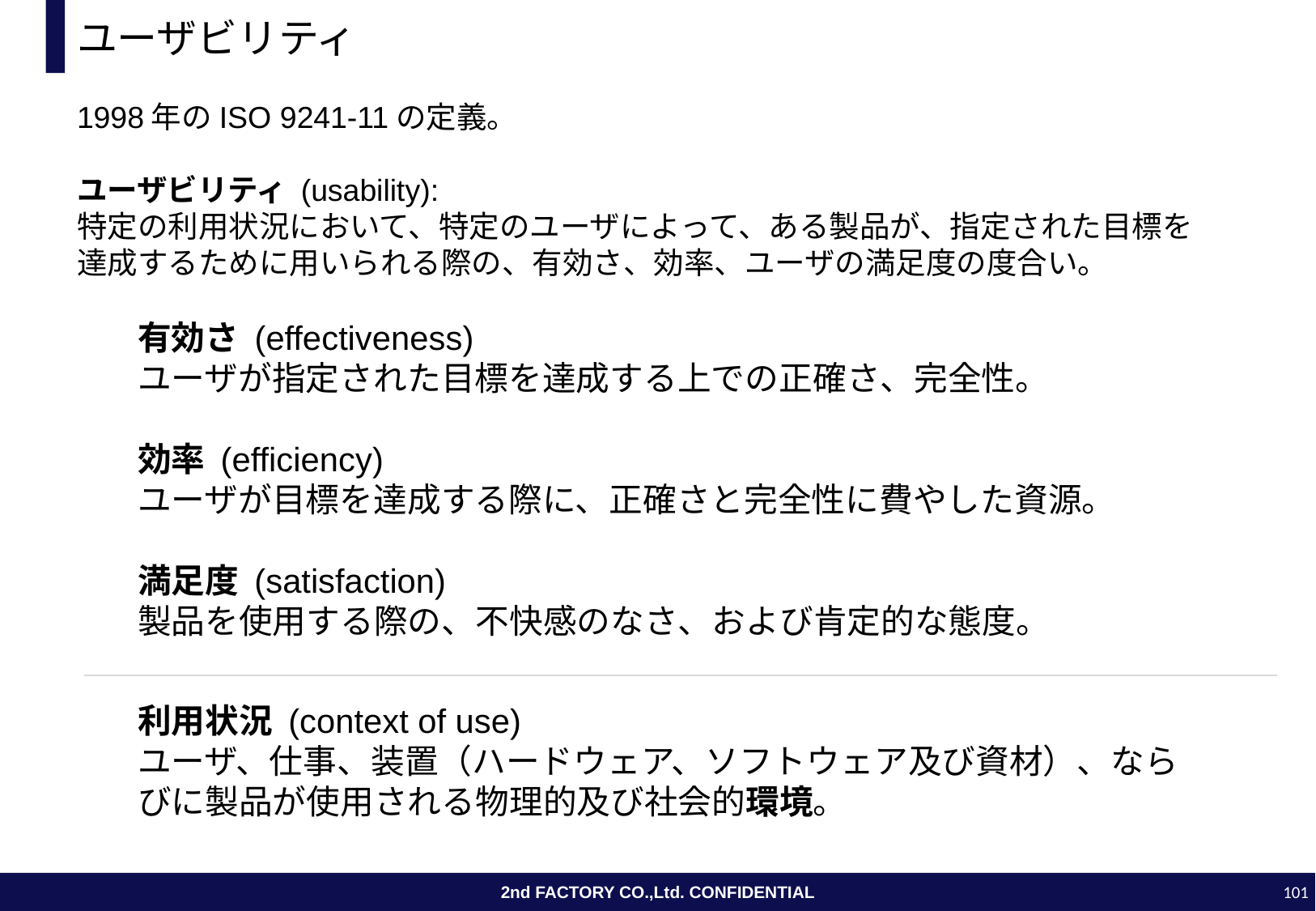

# ユーザビリティ
1998年のISO 9241-11の定義。

ユーザビリティ (usability):
特定の利用状況において、特定のユーザによって、ある製品が、指定された目標を
達成するために用いられる際の、有効さ、効率、ユーザの満足度の度合い。

有効さ (effectiveness)
ユーザが指定された目標を達成する上での正確さ、完全性。

効率 (efficiency)
ユーザが目標を達成する際に、正確さと完全性に費やした資源。

満足度 (satisfaction)
製品を使用する際の、不快感のなさ、および肯定的な態度。

利用状況 (context of use)
ユーザ、仕事、装置（ハードウェア、ソフトウェア及び資材）、ならびに製品が使用される物理的及び社会的環境。